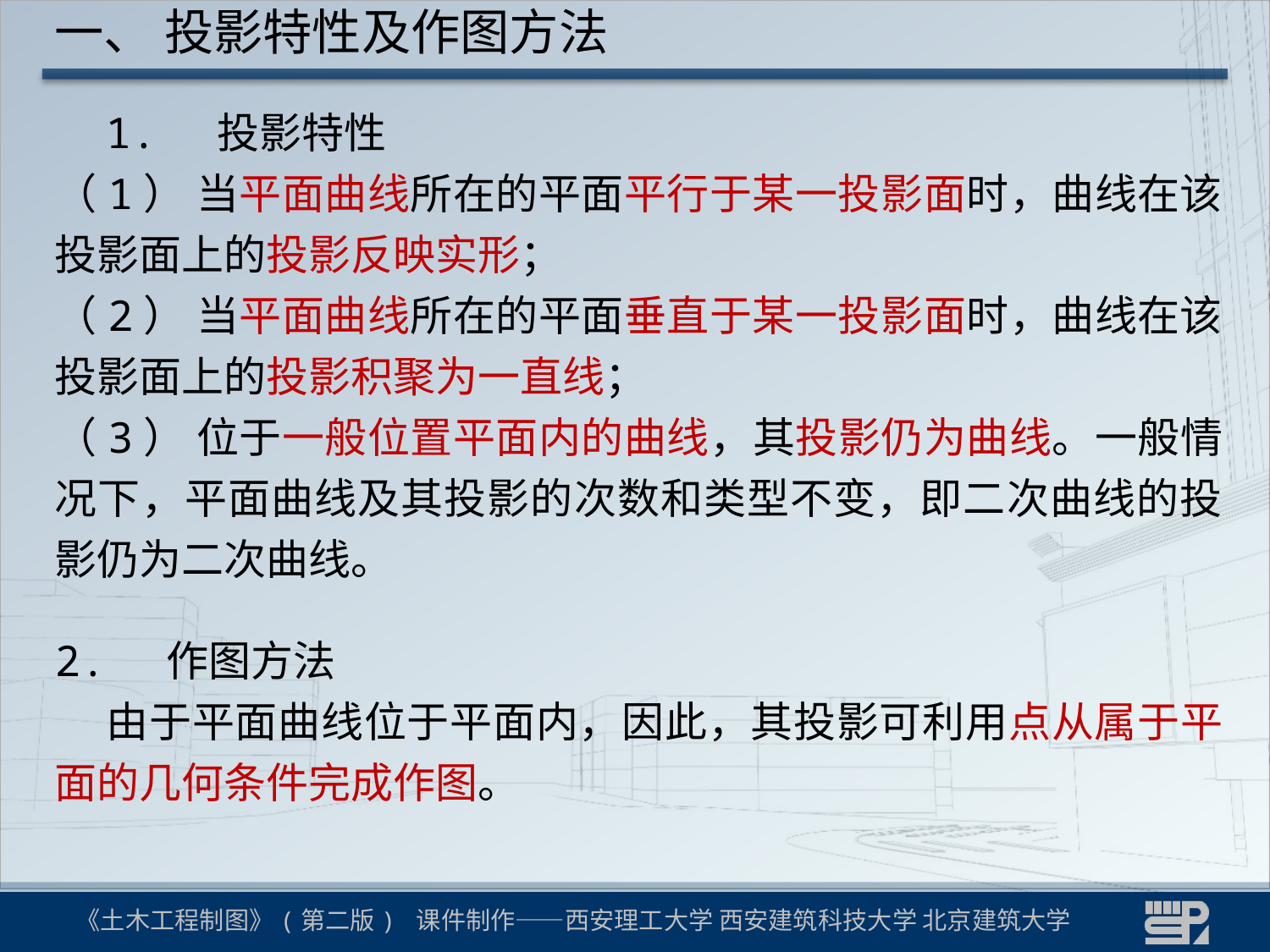

一、 投影特性及作图方法
  1.  投影特性
（1） 当平面曲线所在的平面平行于某一投影面时，曲线在该投影面上的投影反映实形；
（2） 当平面曲线所在的平面垂直于某一投影面时，曲线在该投影面上的投影积聚为一直线；
（3） 位于一般位置平面内的曲线，其投影仍为曲线。一般情况下，平面曲线及其投影的次数和类型不变，即二次曲线的投影仍为二次曲线。
2.  作图方法
    由于平面曲线位于平面内，因此，其投影可利用点从属于平面的几何条件完成作图。